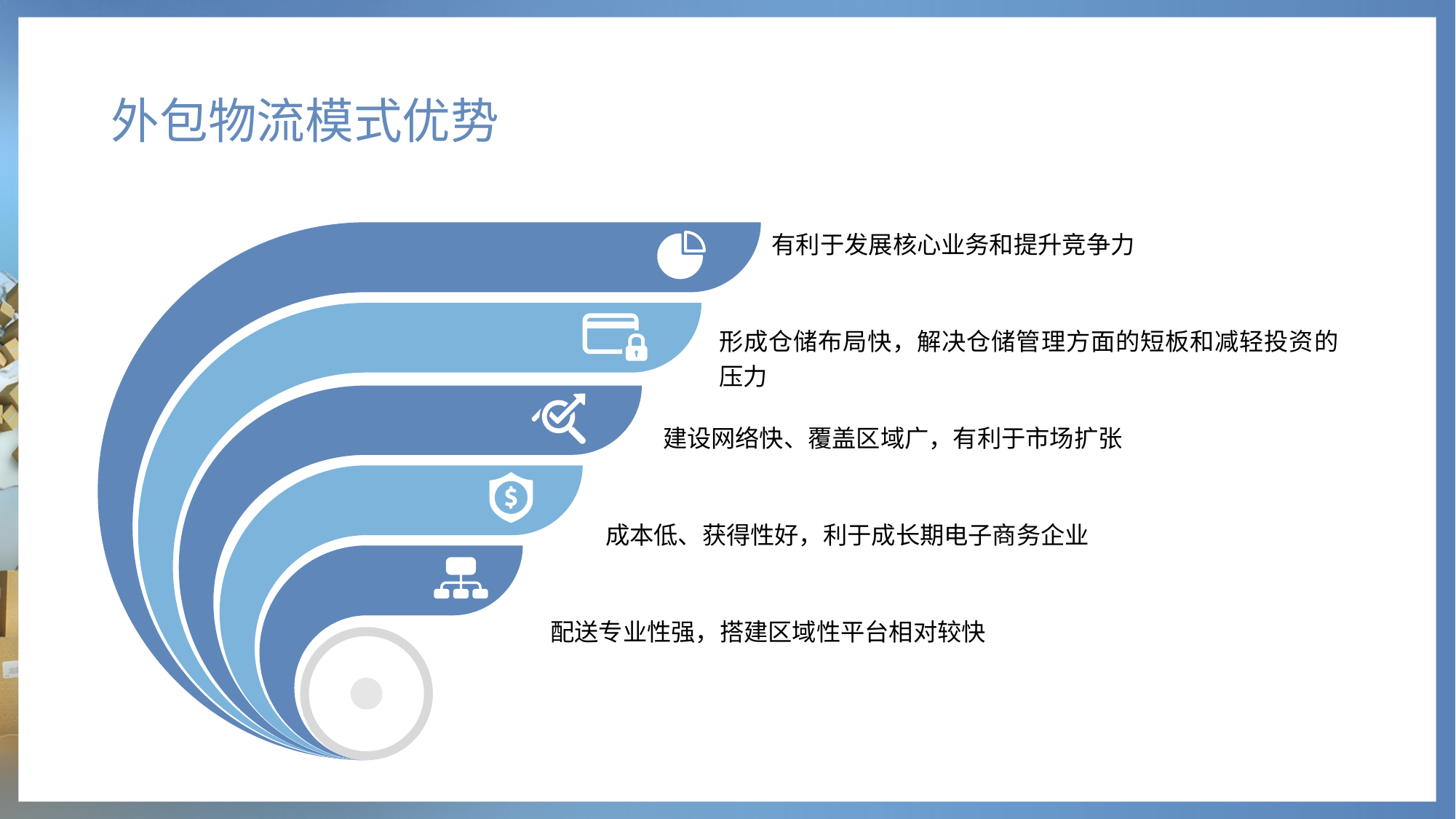

# 外包物流模式优势
有利于发展核心业务和提升竞争力

形成仓储布局快，解决仓储管理方面的短板和减轻投资的压力

建设网络快、覆盖区域广，有利于市场扩张

成本低、获得性好，利于成长期电子商务企业

配送专业性强，搭建区域性平台相对较快